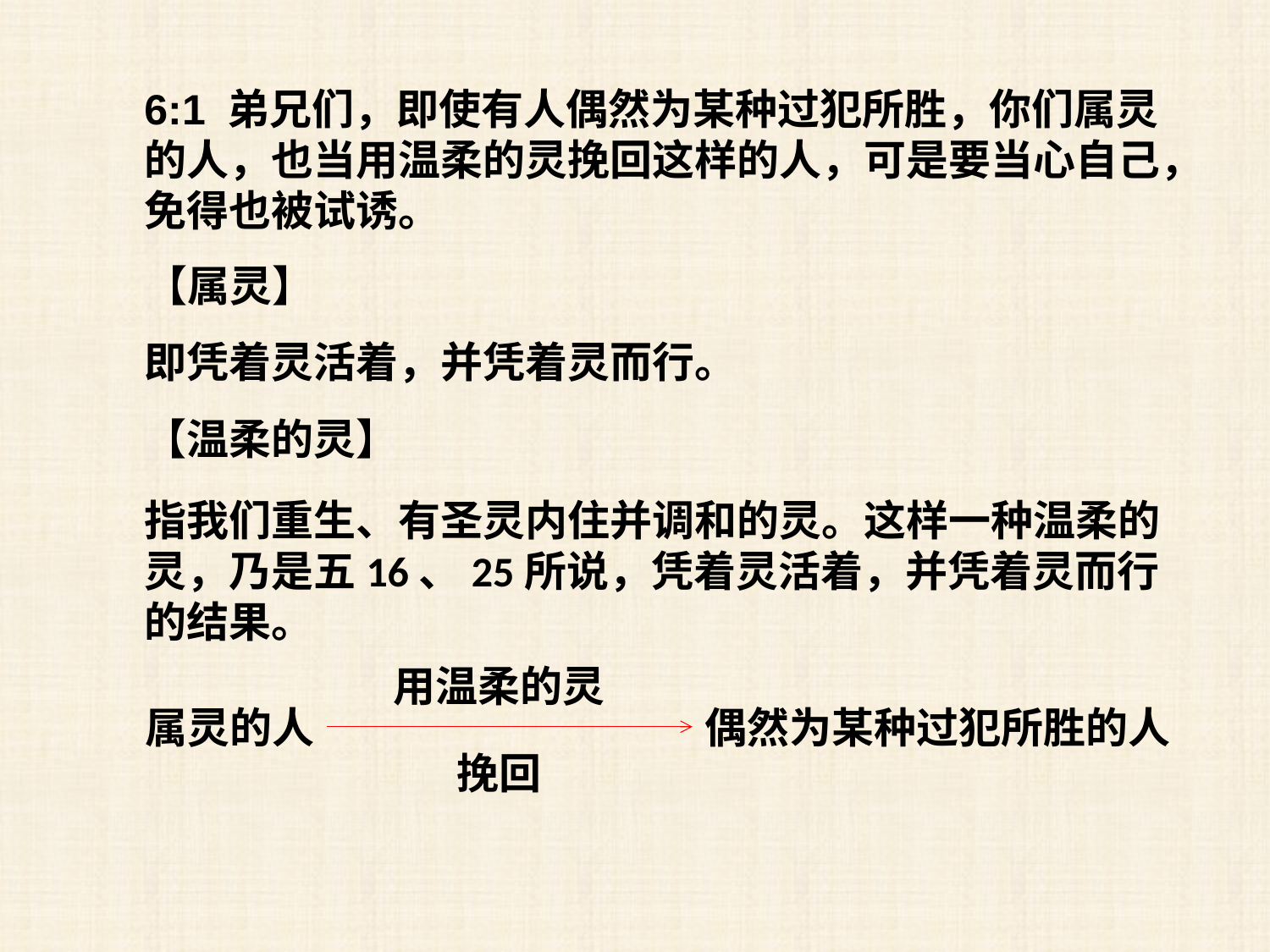

6:1 弟兄们，即使有人偶然为某种过犯所胜，你们属灵的人，也当用温柔的灵挽回这样的人，可是要当心自己，免得也被试诱。
【属灵】
即凭着灵活着，并凭着灵而行。
【温柔的灵】
指我们重生、有圣灵内住并调和的灵。这样一种温柔的灵，乃是五16、25所说，凭着灵活着，并凭着灵而行的结果。
用温柔的灵
属灵的人
偶然为某种过犯所胜的人
挽回